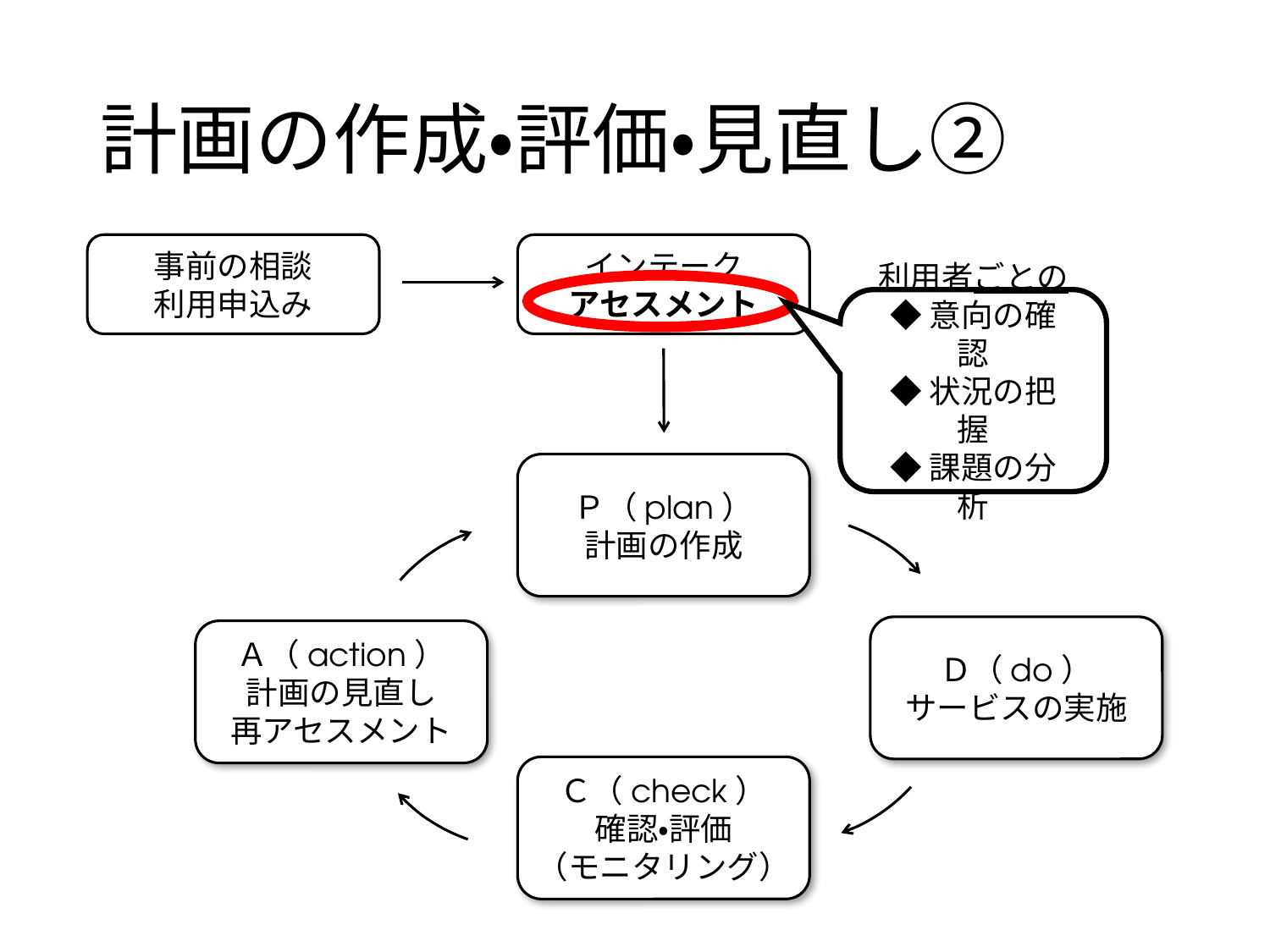

# 計画の作成・評価・見直し②
事前の相談
利用申込み
インテーク
アセスメント

利用者ごとの
◆意向の確認
◆状況の把握
◆課題の分析
Ｐ（plan）
計画の作成

Ｄ（do）
サービスの実施
Ａ（action）
計画の見直し
再アセスメント
Ｃ（check）
確認・評価
（モニタリング）